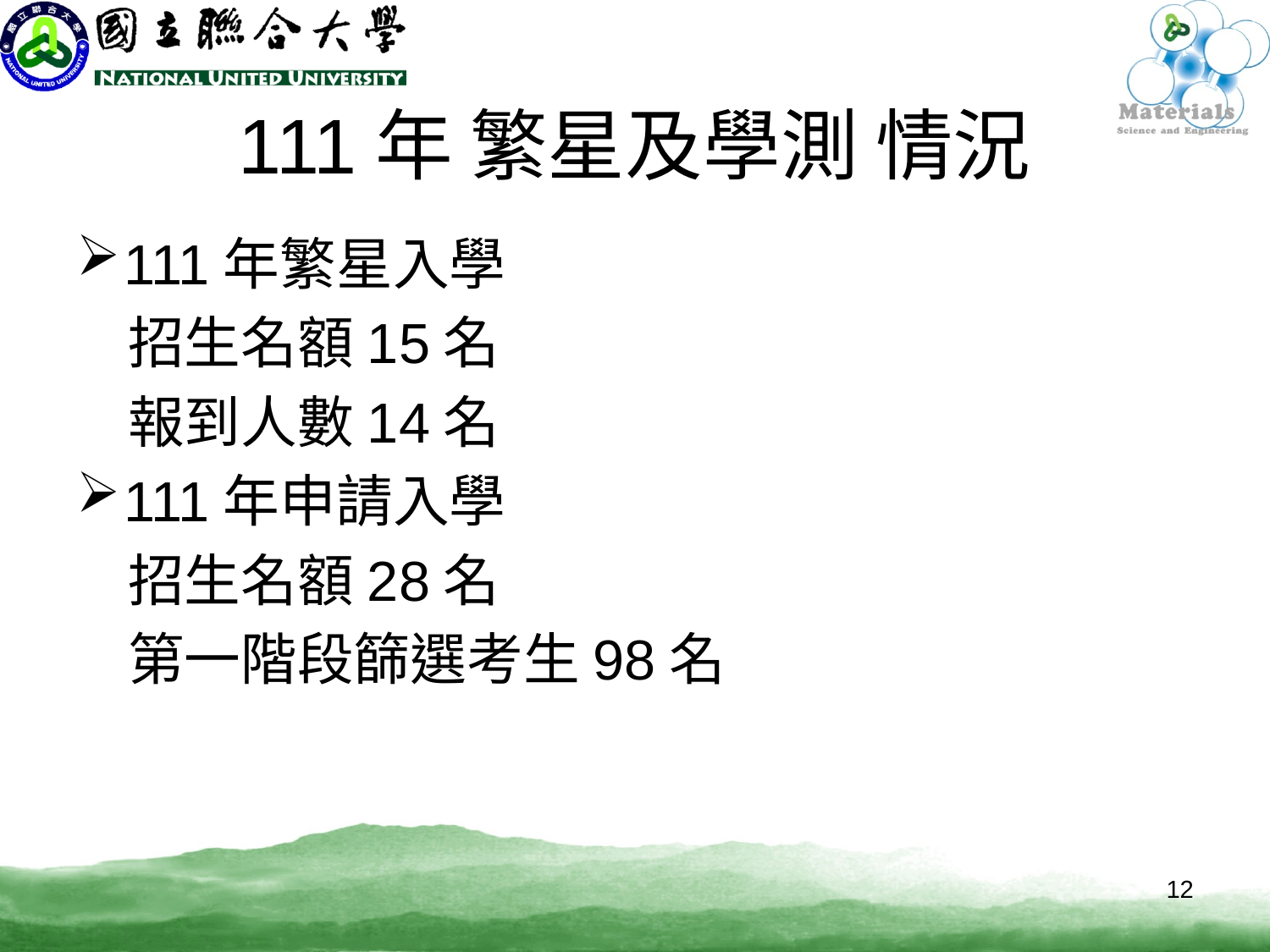

# 111年 繁星及學測 情況
111年繁星入學
   招生名額15名
   報到人數14名
111年申請入學
   招生名額28名
   第一階段篩選考生98名

12